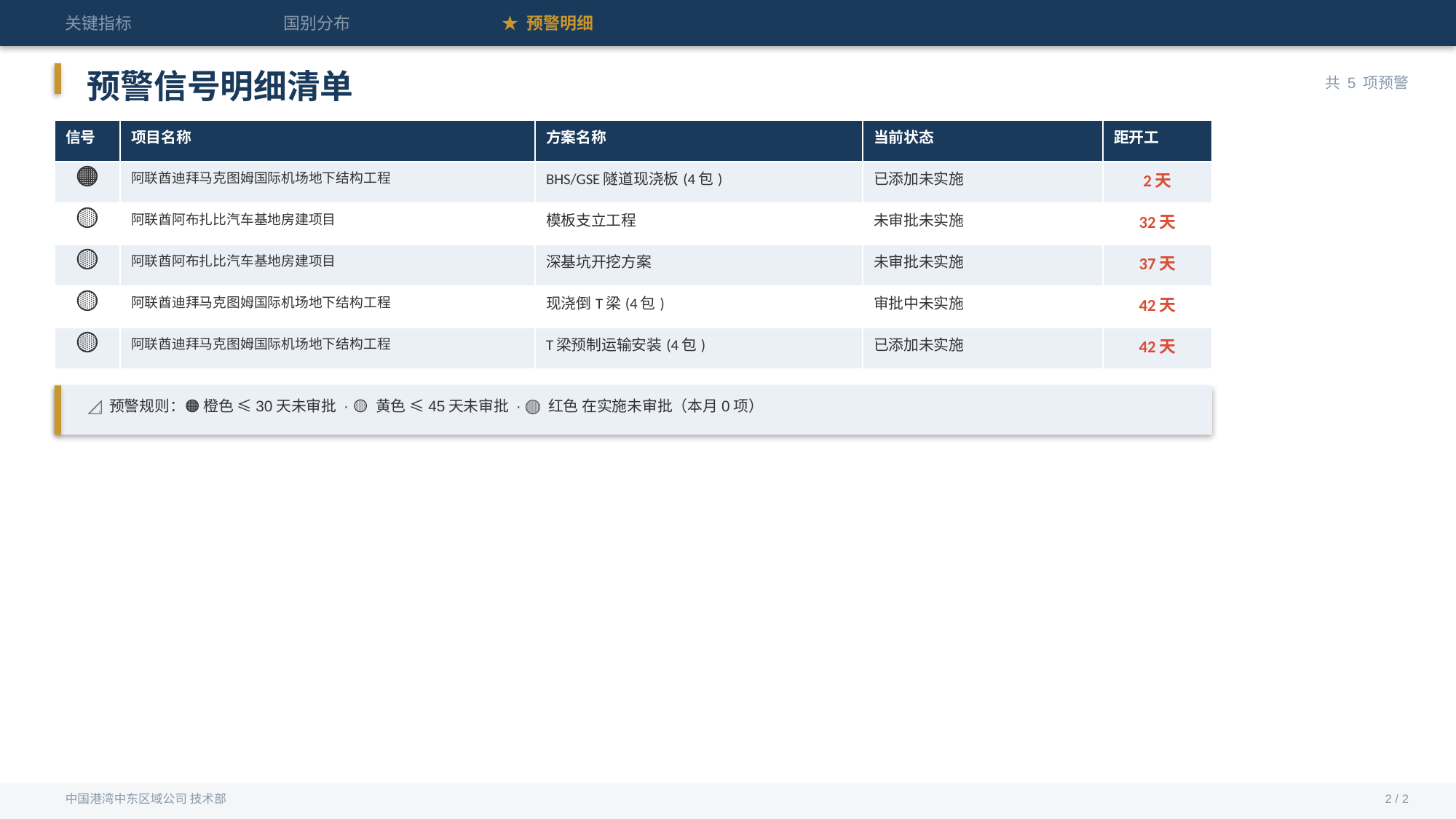

关键指标
国别分布
★ 预警明细
预警信号明细清单

共 5 项预警
| 信号 | 项目名称 | 方案名称 | 当前状态 | 距开工 |
| --- | --- | --- | --- | --- |
| 🟠 | 阿联酋迪拜马克图姆国际机场地下结构工程 | BHS/GSE隧道现浇板(4包) | 已添加未实施 | 2天 |
| 🟡 | 阿联酋阿布扎比汽车基地房建项目 | 模板支立工程 | 未审批未实施 | 32天 |
| 🟡 | 阿联酋阿布扎比汽车基地房建项目 | 深基坑开挖方案 | 未审批未实施 | 37天 |
| 🟡 | 阿联酋迪拜马克图姆国际机场地下结构工程 | 现浇倒T梁(4包) | 审批中未实施 | 42天 |
| 🟡 | 阿联酋迪拜马克图姆国际机场地下结构工程 | T梁预制运输安装(4包) | 已添加未实施 | 42天 |

📐 预警规则：🟠 橙色 ≤30天未审批 · 🟡 黄色 ≤45天未审批 · 🔴 红色 在实施未审批（本月0项）

中国港湾中东区域公司 技术部
2 / 2